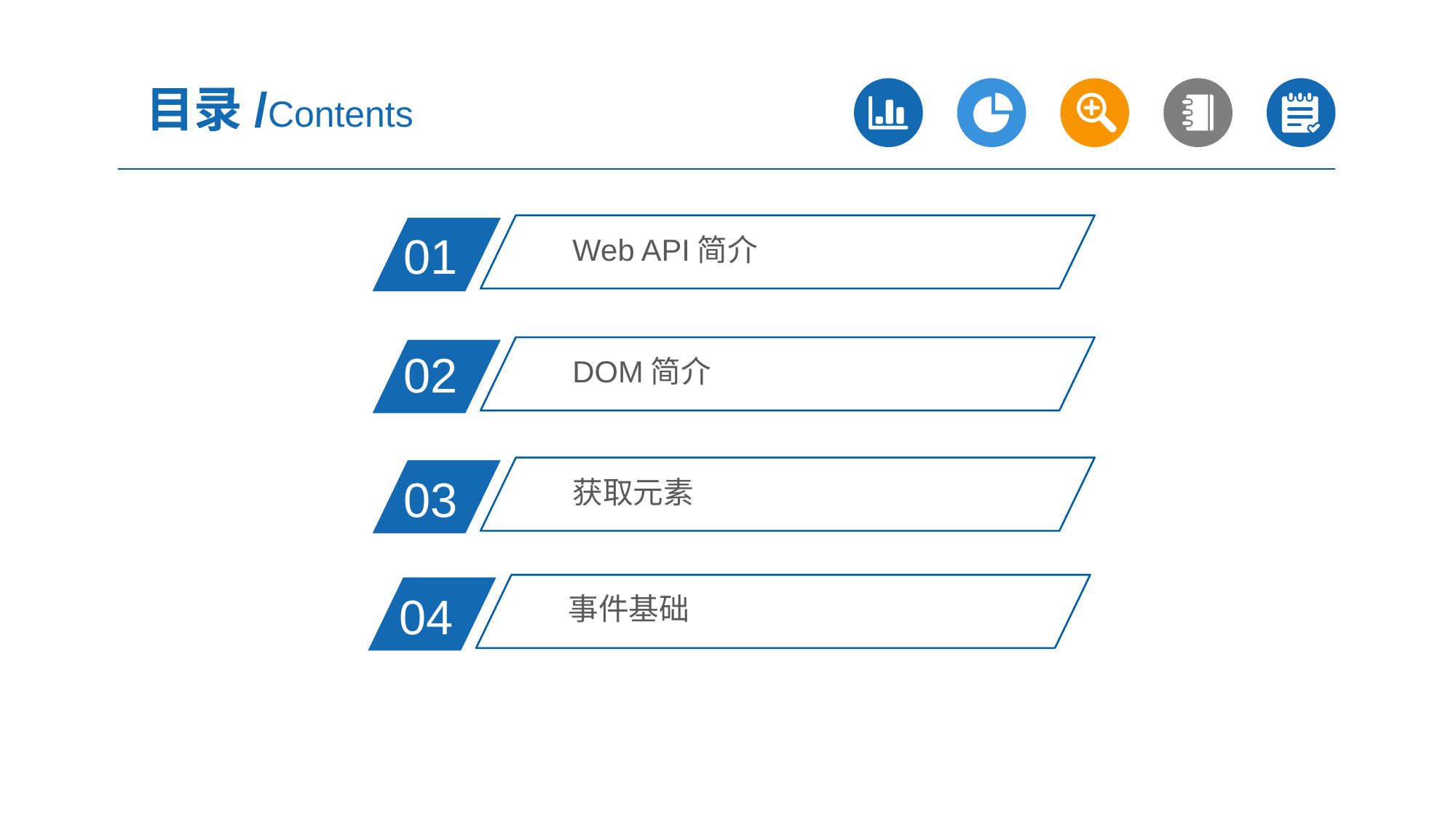

目录/Contents

Web API简介

01

DOM简介
02

获取元素

03

事件基础

04